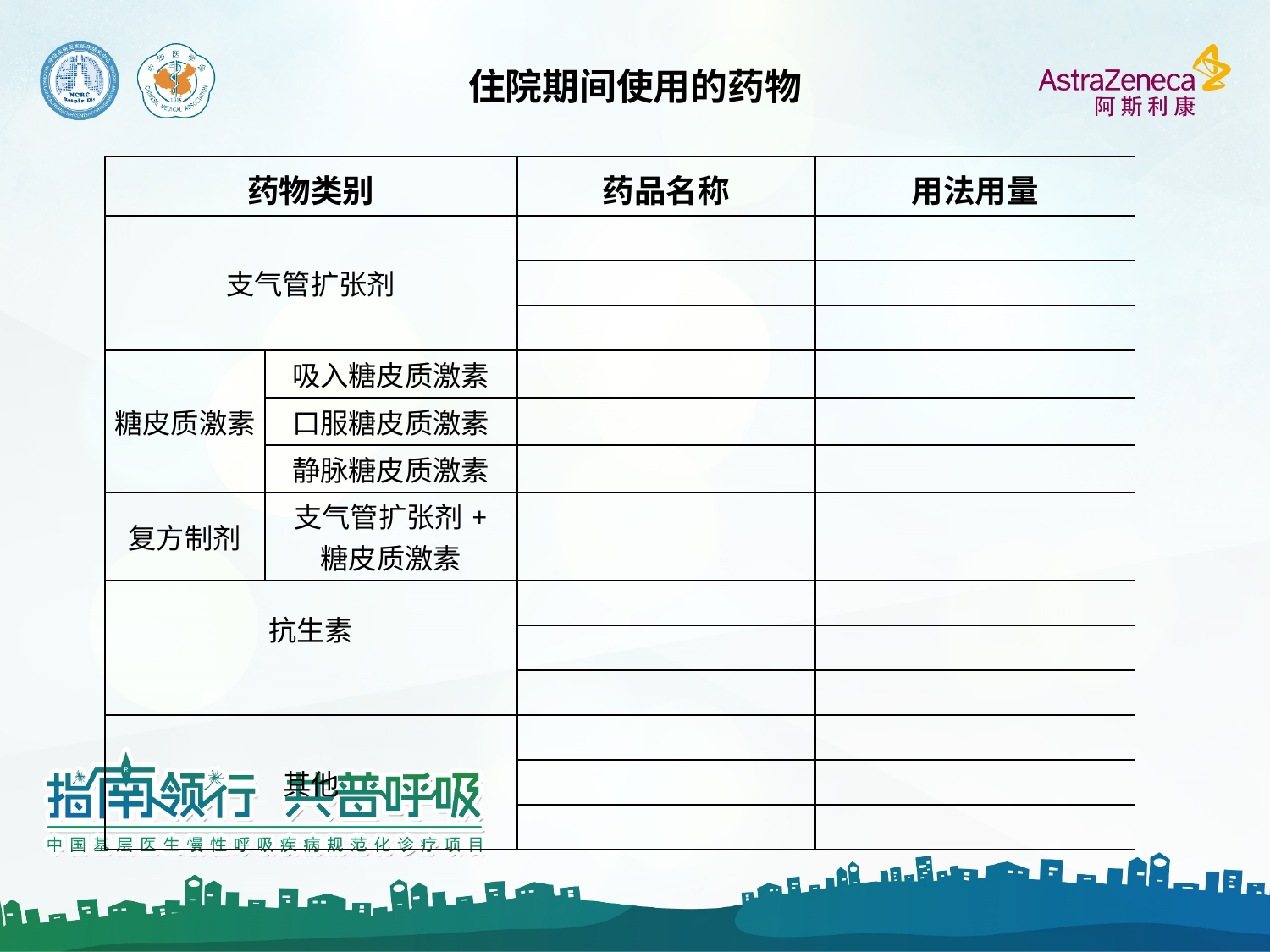

# 住院期间使用的药物
| 药物类别 |  | 药品名称 | 用法用量 |
| --- | --- | --- | --- |
| 支气管扩张剂 |  |  |  |
|  |  |  |  |
|  |  |  |  |
| 糖皮质激素 | 吸入糖皮质激素 |  |  |
|  | 口服糖皮质激素 |  |  |
|  | 静脉糖皮质激素 |  |  |
| 复方制剂 | 支气管扩张剂+ 糖皮质激素 |  |  |
| 抗生素 |  |  |  |
|  |  |  |  |
|  |  |  |  |
| 其他 |  |  |  |
|  |  |  |  |
|  |  |  |  |